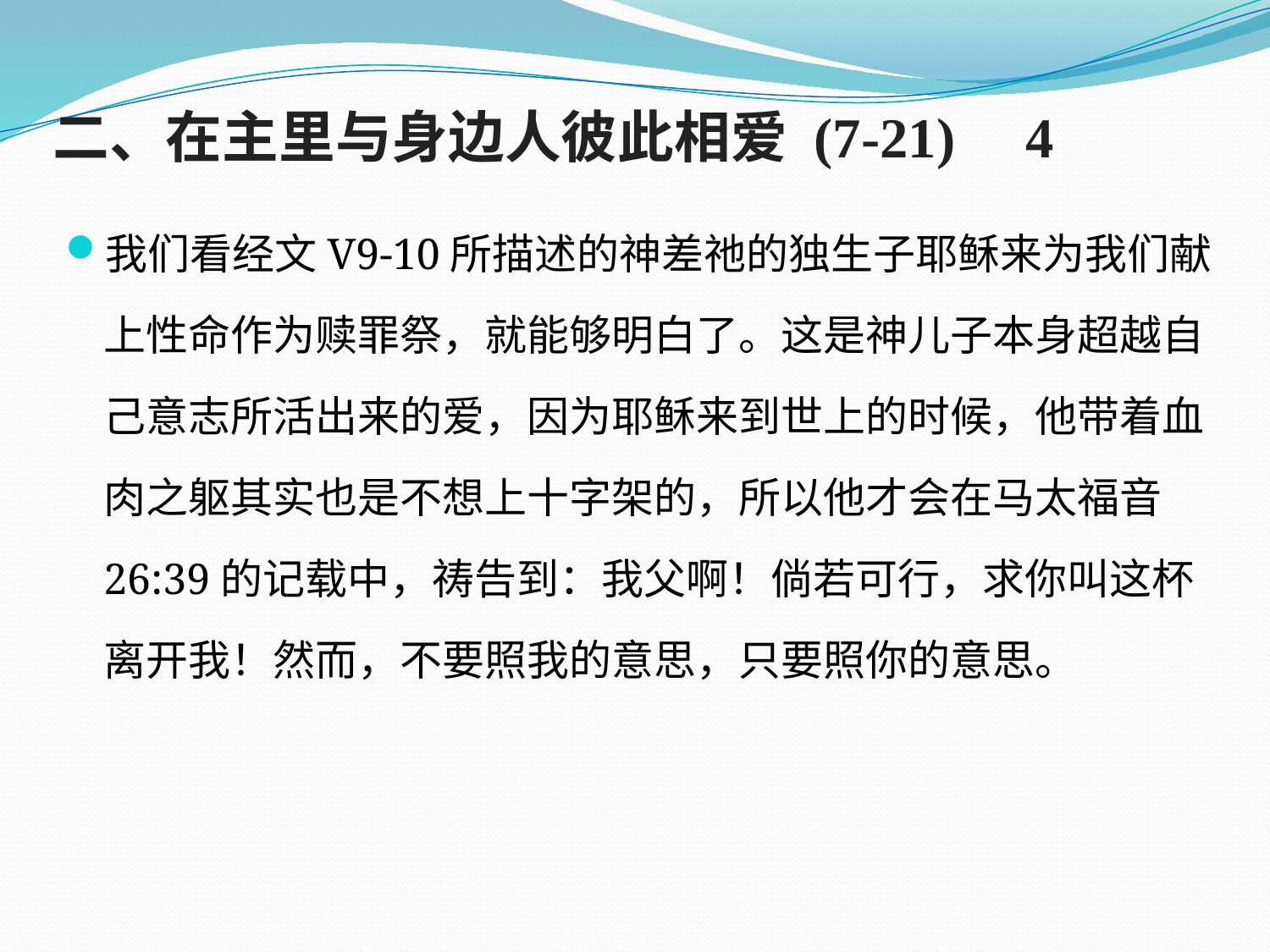

# 二、在主里与身边人彼此相爱 (7-21)     4
我们看经文V9-10所描述的神差祂的独生子耶稣来为我们献上性命作为赎罪祭，就能够明白了。这是神儿子本身超越自己意志所活出来的爱，因为耶稣来到世上的时候，他带着血肉之躯其实也是不想上十字架的，所以他才会在马太福音26:39的记载中，祷告到：我父啊！倘若可行，求你叫这杯离开我！然而，不要照我的意思，只要照你的意思。